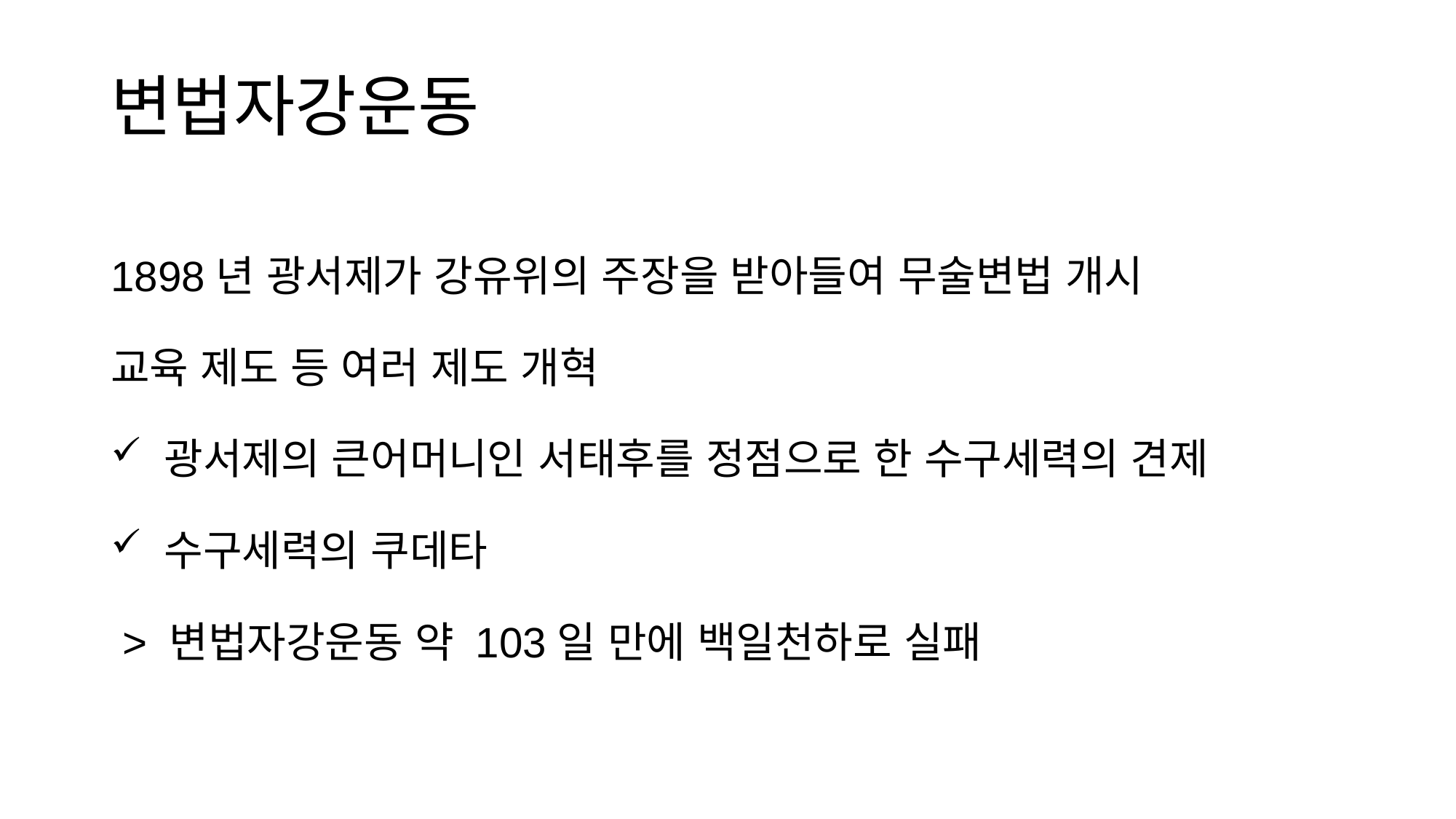

# 변법자강운동
1898년 광서제가 강유위의 주장을 받아들여 무술변법 개시
교육 제도 등 여러 제도 개혁
 광서제의 큰어머니인 서태후를 정점으로 한 수구세력의 견제
 수구세력의 쿠데타
 > 변법자강운동 약 103일 만에 백일천하로 실패